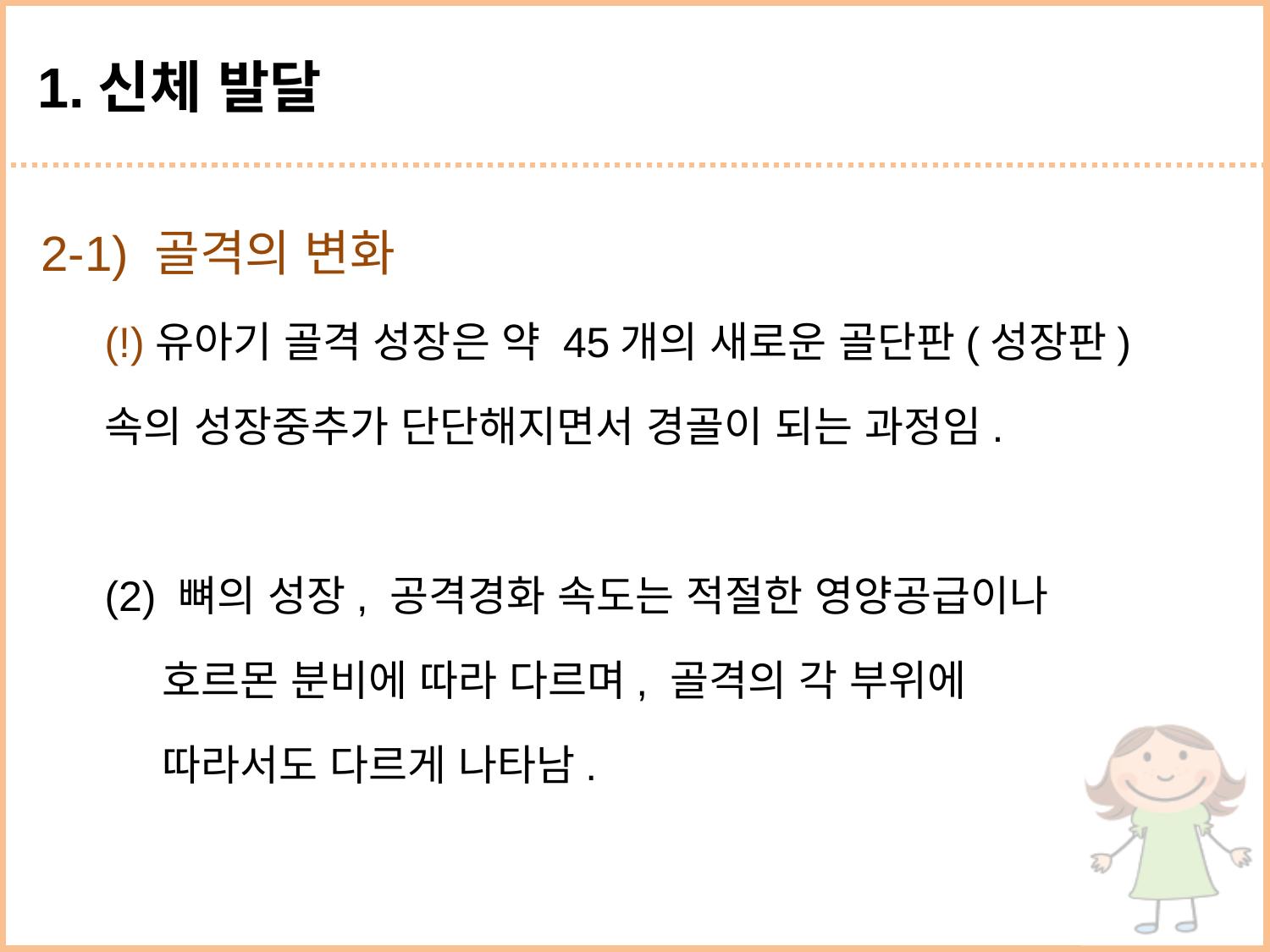

# 1.신체 발달
2-1) 골격의 변화
(!)유아기 골격 성장은 약 45개의 새로운 골단판(성장판)
속의 성장중추가 단단해지면서 경골이 되는 과정임.

(2) 뼈의 성장, 공격경화 속도는 적절한 영양공급이나
    호르몬 분비에 따라 다르며, 골격의 각 부위에
    따라서도 다르게 나타남.